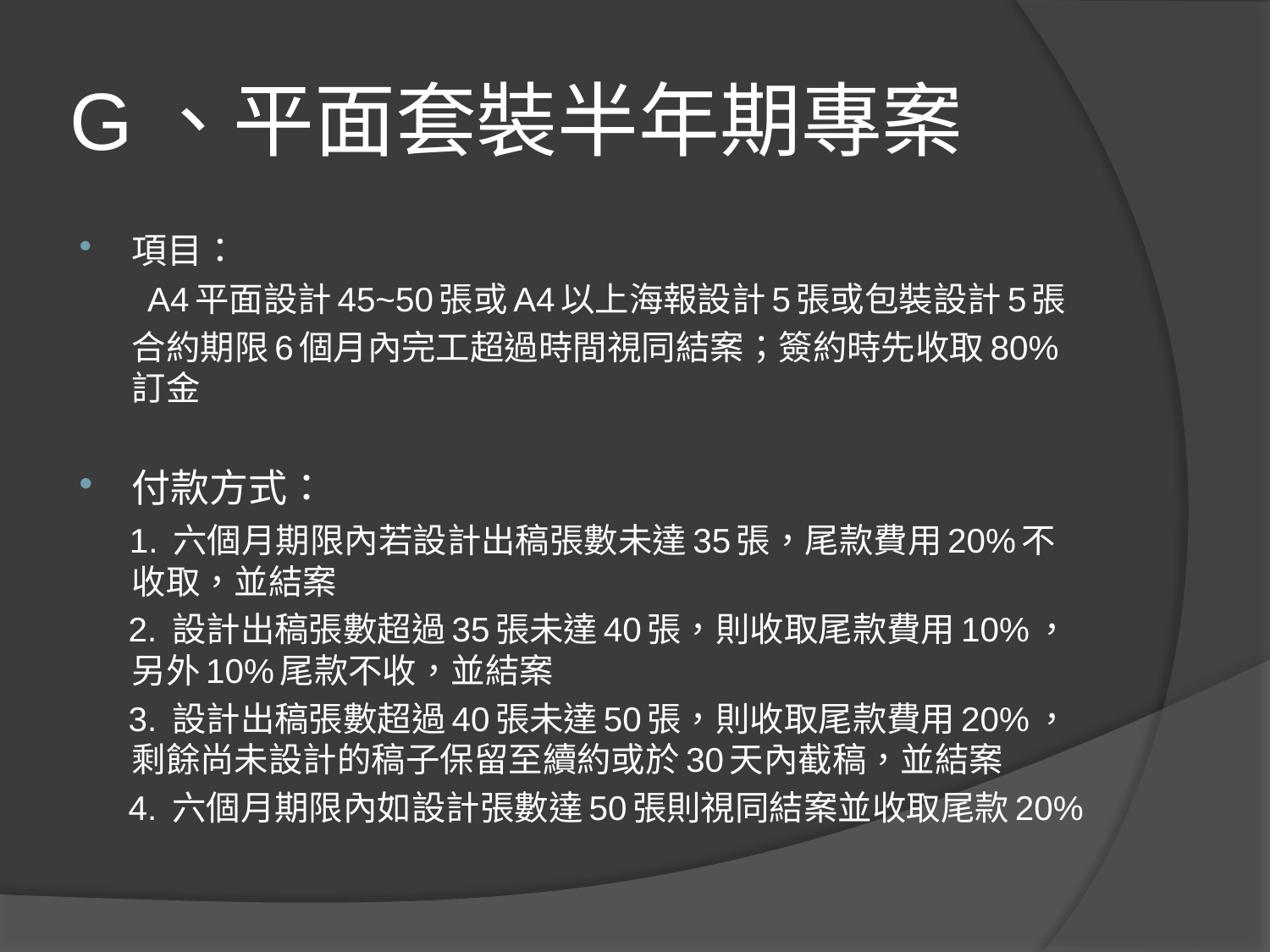

# G、平面套裝半年期專案
項目：
       A4平面設計45~50張或A4以上海報設計5張或包裝設計5張
      合約期限6個月內完工超過時間視同結案；簽約時先收取80%訂金

付款方式：
     1. 六個月期限內若設計出稿張數未達35張，尾款費用20%不收取，並結案
     2. 設計出稿張數超過35張未達40張，則收取尾款費用10%，另外10%尾款不收，並結案
     3. 設計出稿張數超過40張未達50張，則收取尾款費用20%，剩餘尚未設計的稿子保留至續約或於30天內截稿，並結案
     4. 六個月期限內如設計張數達50張則視同結案並收取尾款20%